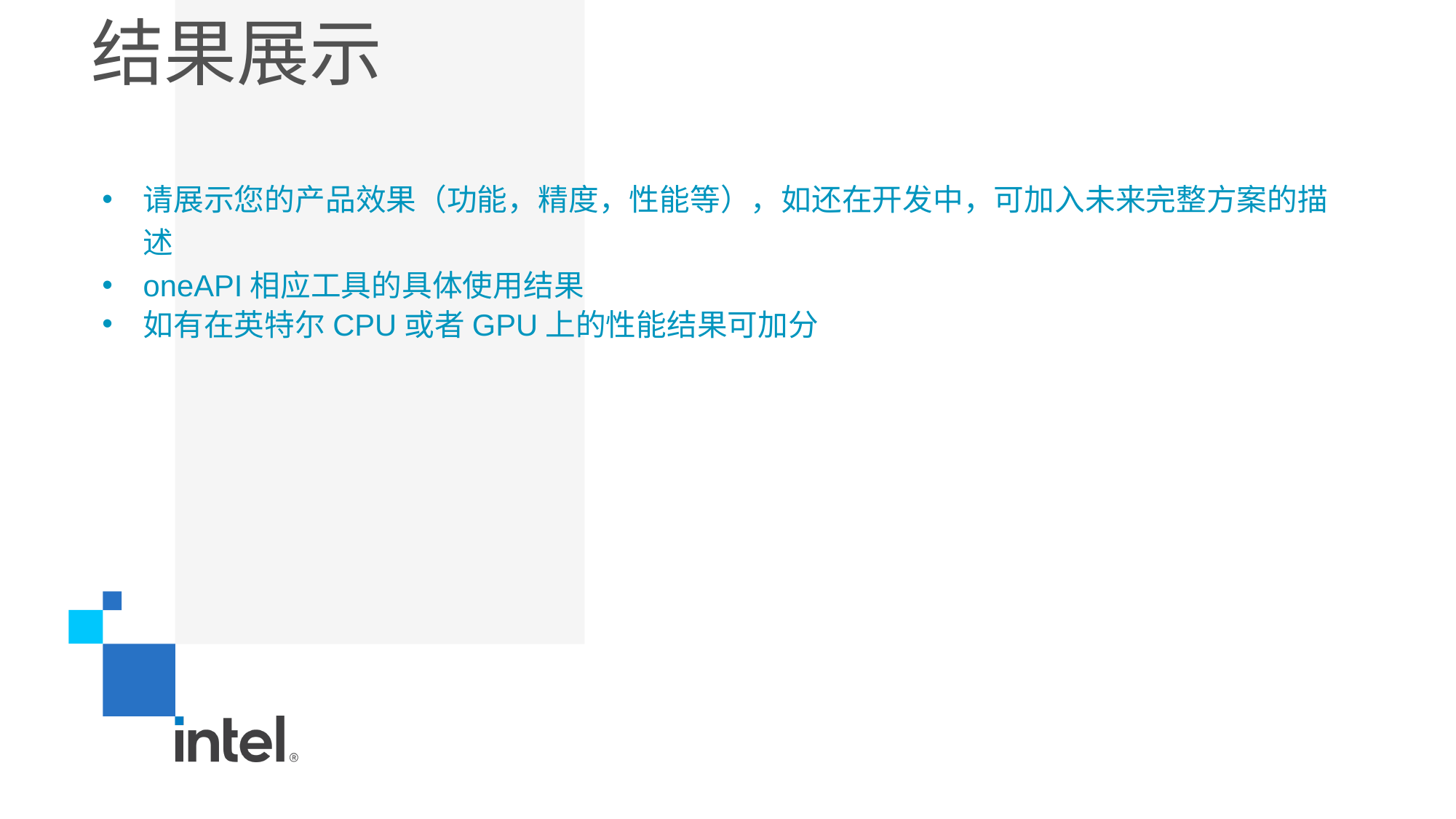

# 结果展示
请展示您的产品效果（功能，精度，性能等），如还在开发中，可加入未来完整方案的描述
oneAPI相应工具的具体使用结果
如有在英特尔CPU或者GPU上的性能结果可加分